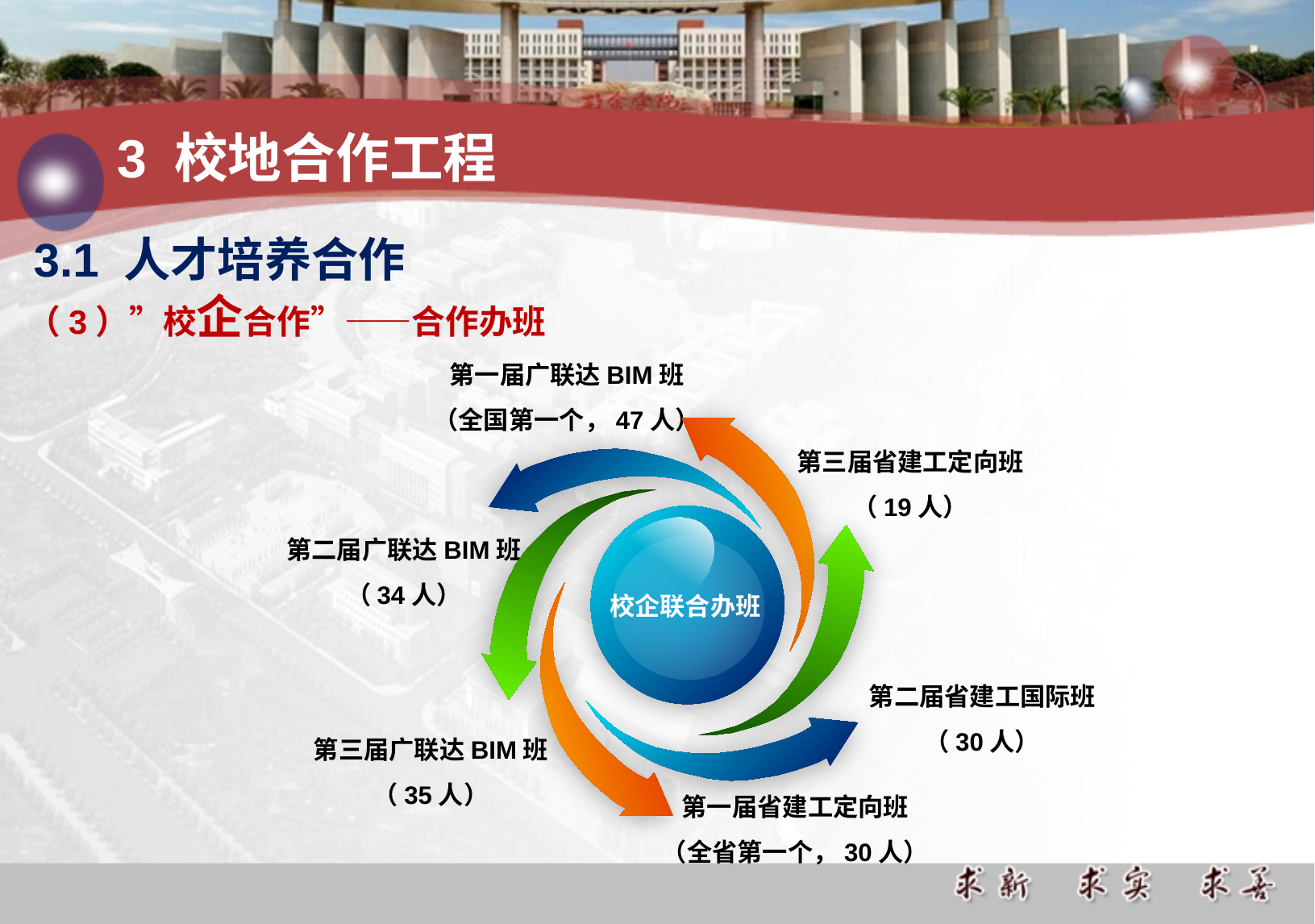

3 校地合作工程
3.1 人才培养合作

（3）”校企合作”——合作办班
第一届广联达BIM班
（全国第一个，47人）
第三届省建工定向班
（19人）

第二届广联达BIM班
（34人）

校企联合办班
校企联合办班

第二届省建工国际班
（30人）

第三届广联达BIM班
（35人）
第一届省建工定向班
（全省第一个，30人）